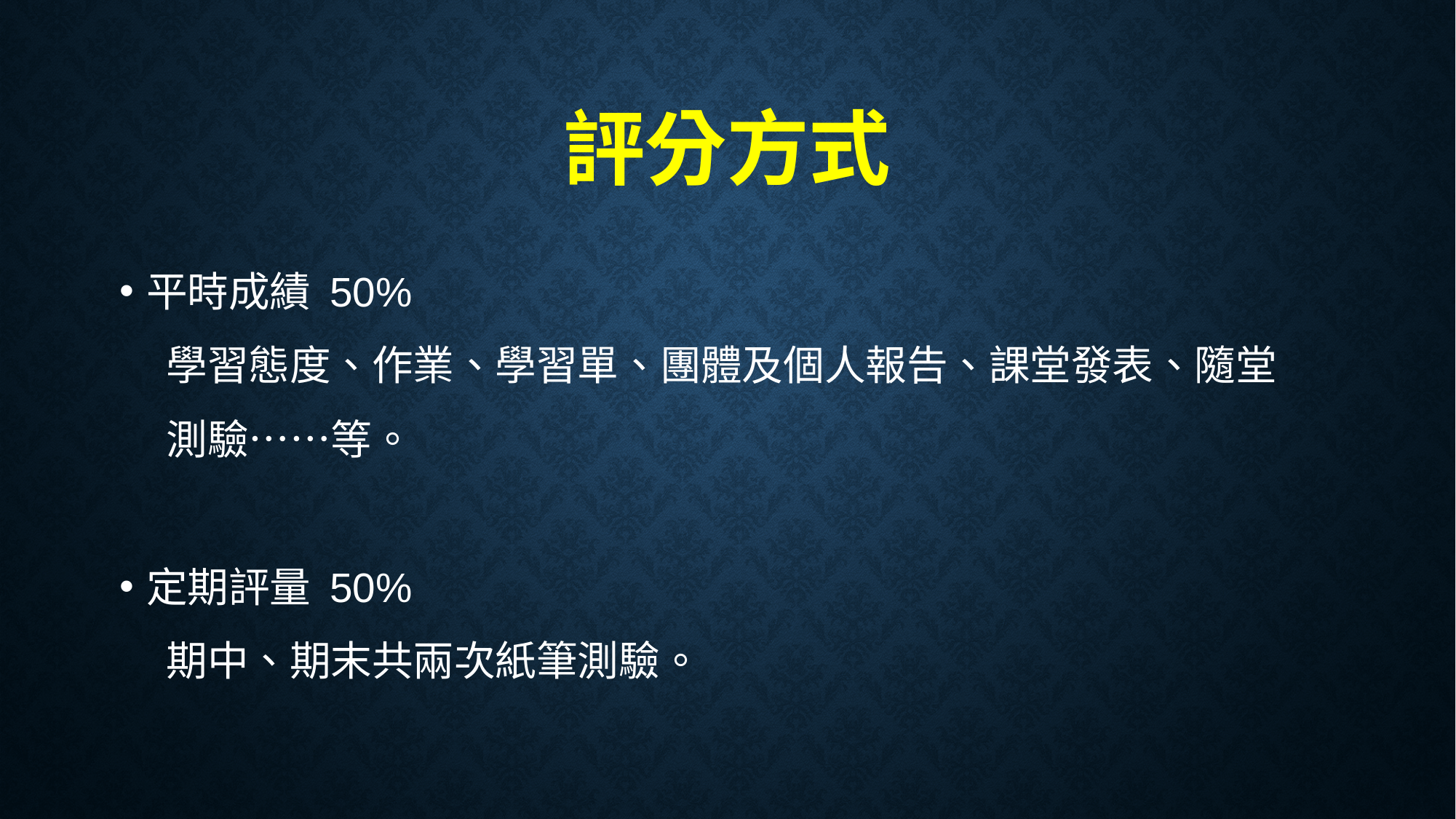

# 評分方式
平時成績 50%
    學習態度、作業、學習單、團體及個人報告、課堂發表、隨堂
    測驗……等。

定期評量 50%
    期中、期末共兩次紙筆測驗。